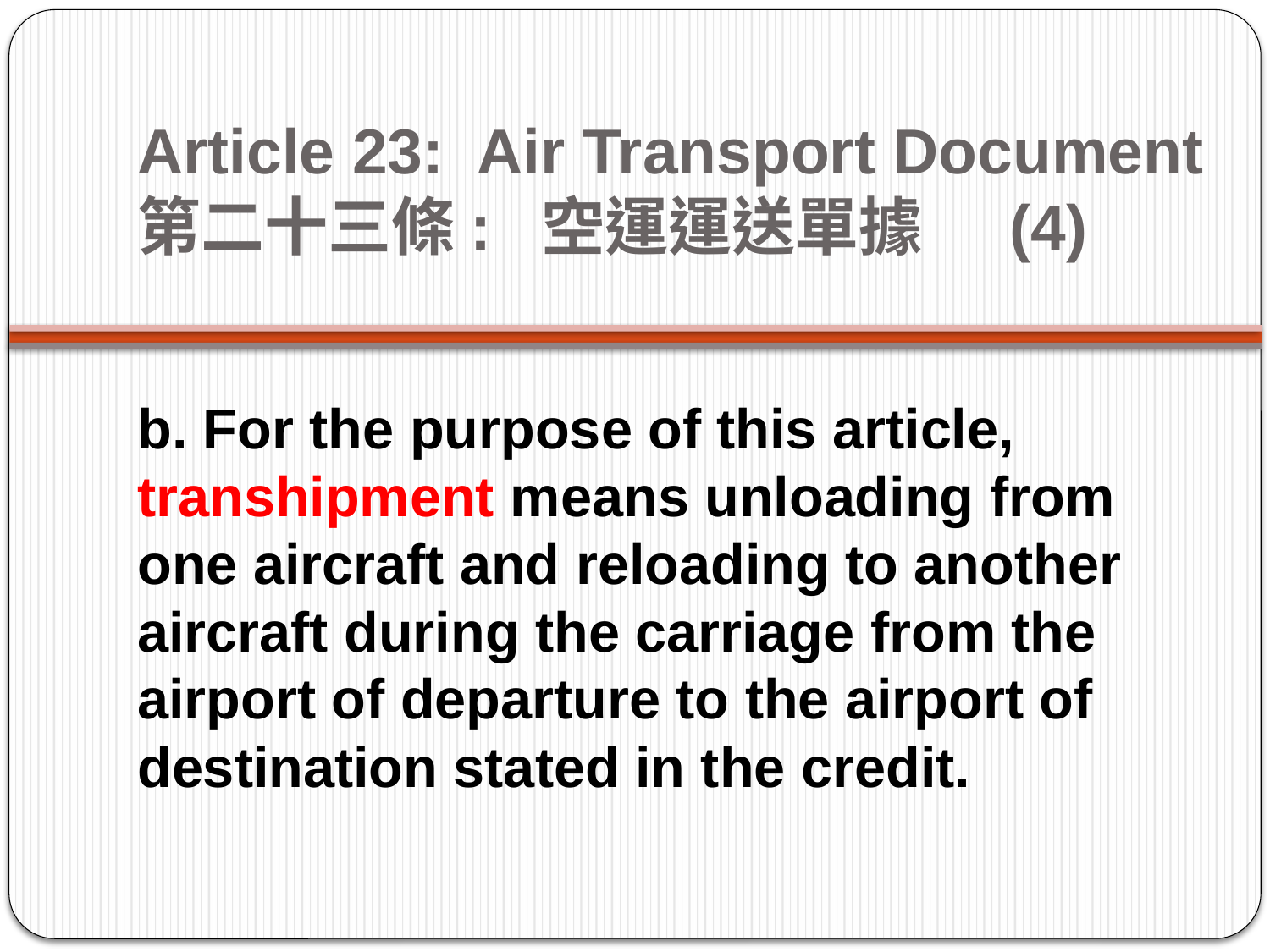

# Article 23:  Air Transport Document      第二十三條:  空運運送單據     (4)
b. For the purpose of this article, transhipment means unloading from one aircraft and reloading to another aircraft during the carriage from the airport of departure to the airport of destination stated in the credit.